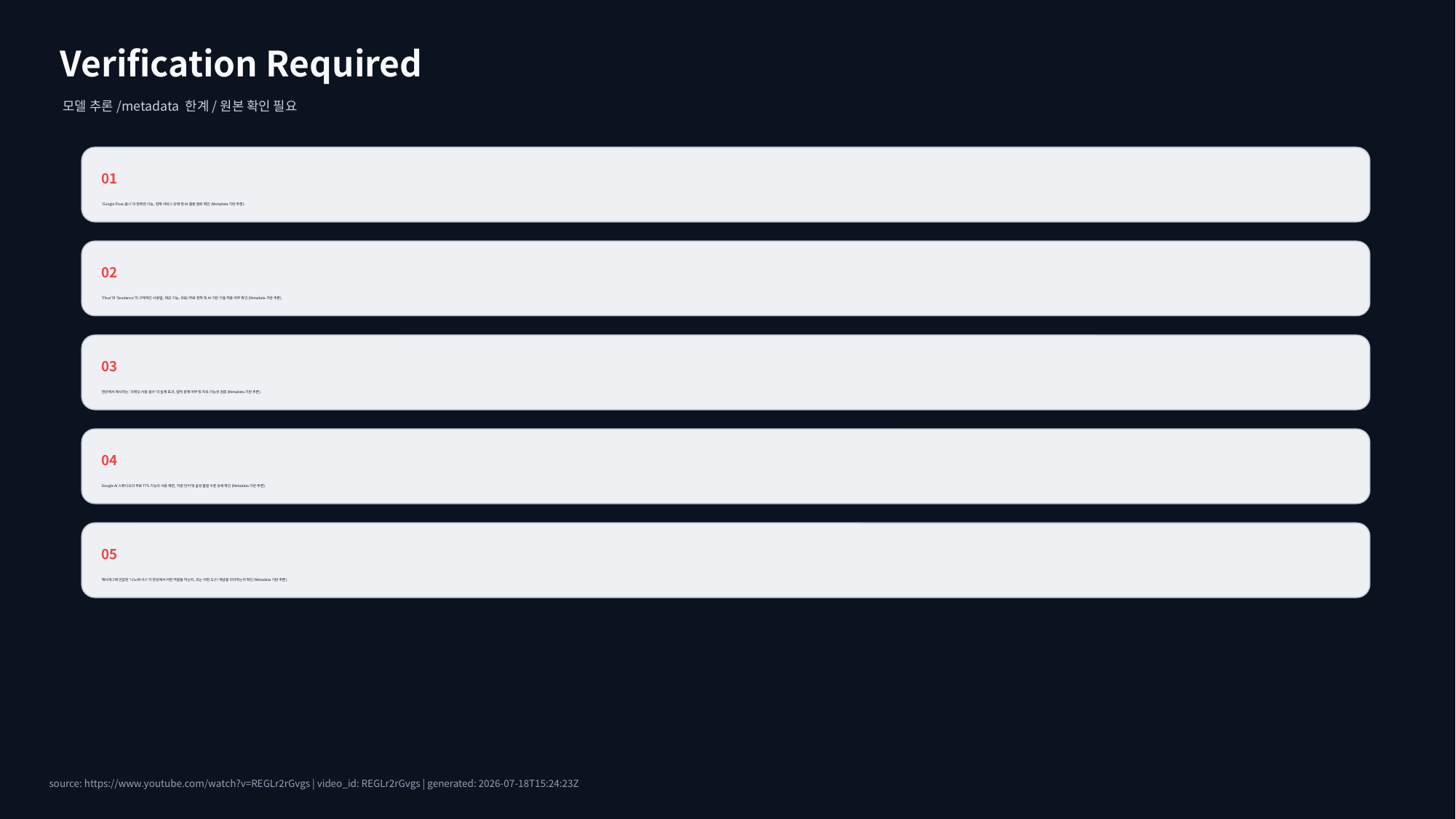

Verification Required
모델 추론/metadata 한계/원본 확인 필요

01
'Google Flow 옴니'의 정확한 기능, 현재 서비스 상태 및 AI 활용 범위 확인 (Metadata 기반 추론).

02
'Flow'와 'Seedance'의 구체적인 사용법, 제공 기능, 유료/무료 정책 및 AI 기반 기술 적용 여부 확인 (Metadata 기반 추론).

03
영상에서 제시하는 '크레딧 사용 꼼수'의 실제 효과, 법적 문제 여부 및 지속 가능성 검증 (Metadata 기반 추론).

04
Google AI 스튜디오의 무료 TTS 기능의 사용 제한, 지원 언어 및 음성 품질 수준 상세 확인 (Metadata 기반 추론).

05
해시태그에 언급된 '나노바나나'가 영상에서 어떤 역할을 하는지, 또는 어떤 도구/개념을 의미하는지 확인 (Metadata 기반 추론).
source: https://www.youtube.com/watch?v=REGLr2rGvgs | video_id: REGLr2rGvgs | generated: 2026-07-18T15:24:23Z